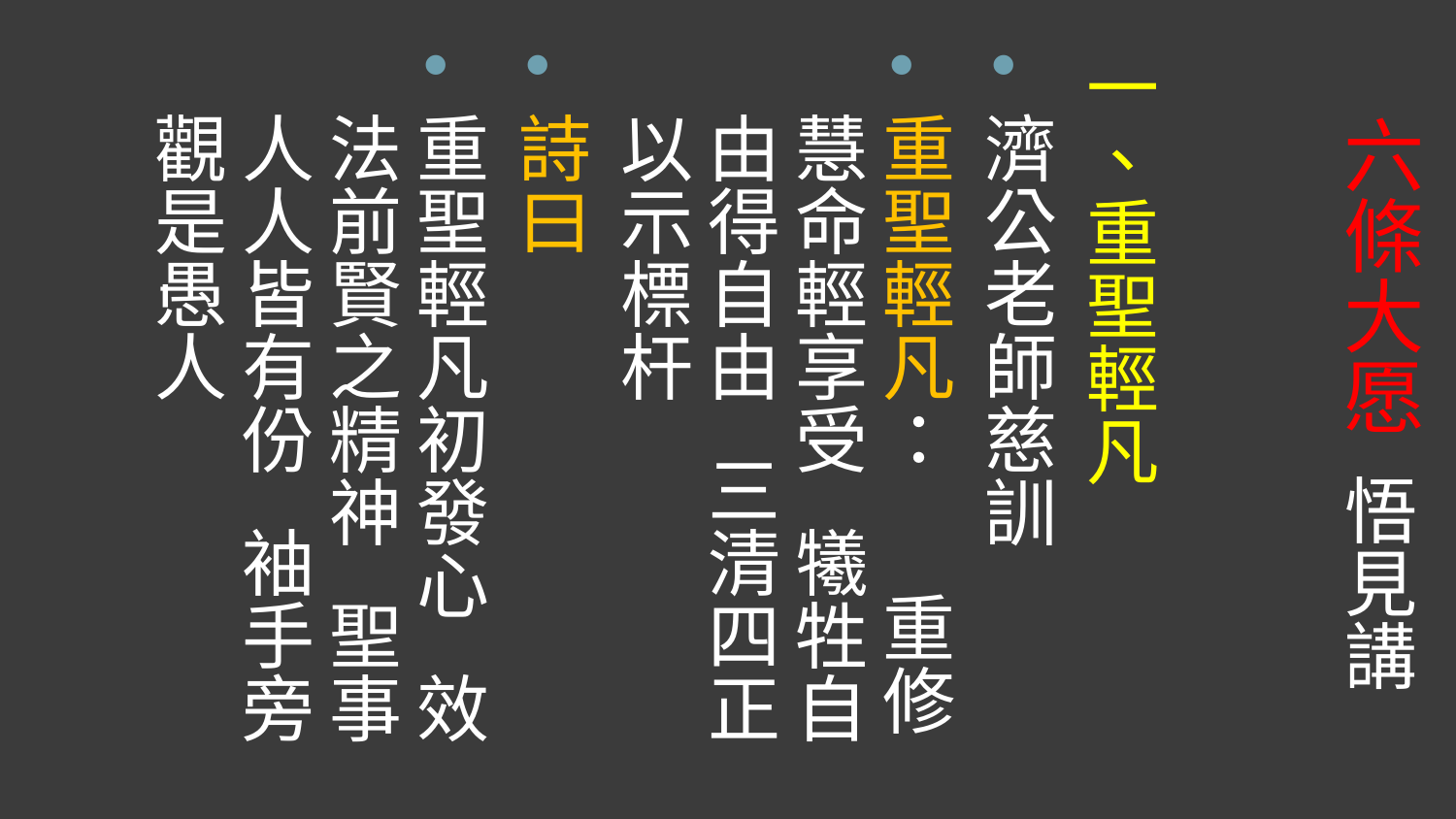

# 六條大愿  悟見講
一、重聖輕凡
濟公老師慈訓
重聖輕凡：       重修慧命輕享受   犧牲自由得自由   三清四正以示標杆
詩曰
重聖輕凡初發心   效法前賢之精神   聖事人人皆有份   袖手旁觀是愚人